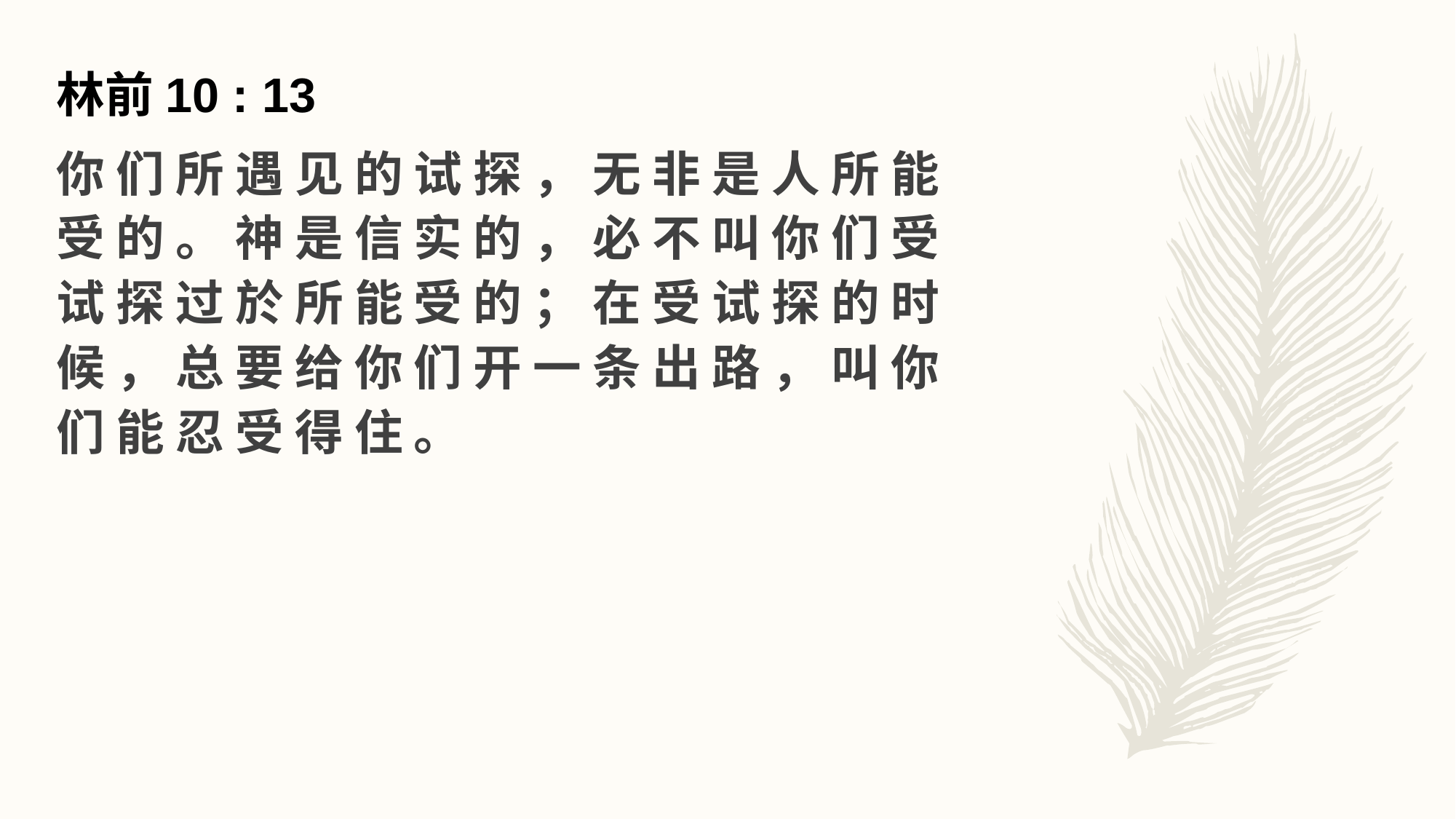

林前10 : 13
你 们 所 遇 见 的 试 探 ， 无 非 是 人 所 能 受 的 。 神 是 信 实 的 ， 必 不 叫 你 们 受 试 探 过 於 所 能 受 的 ； 在 受 试 探 的 时 候 ， 总 要 给 你 们 开 一 条 出 路 ， 叫 你 们 能 忍 受 得 住 。
#